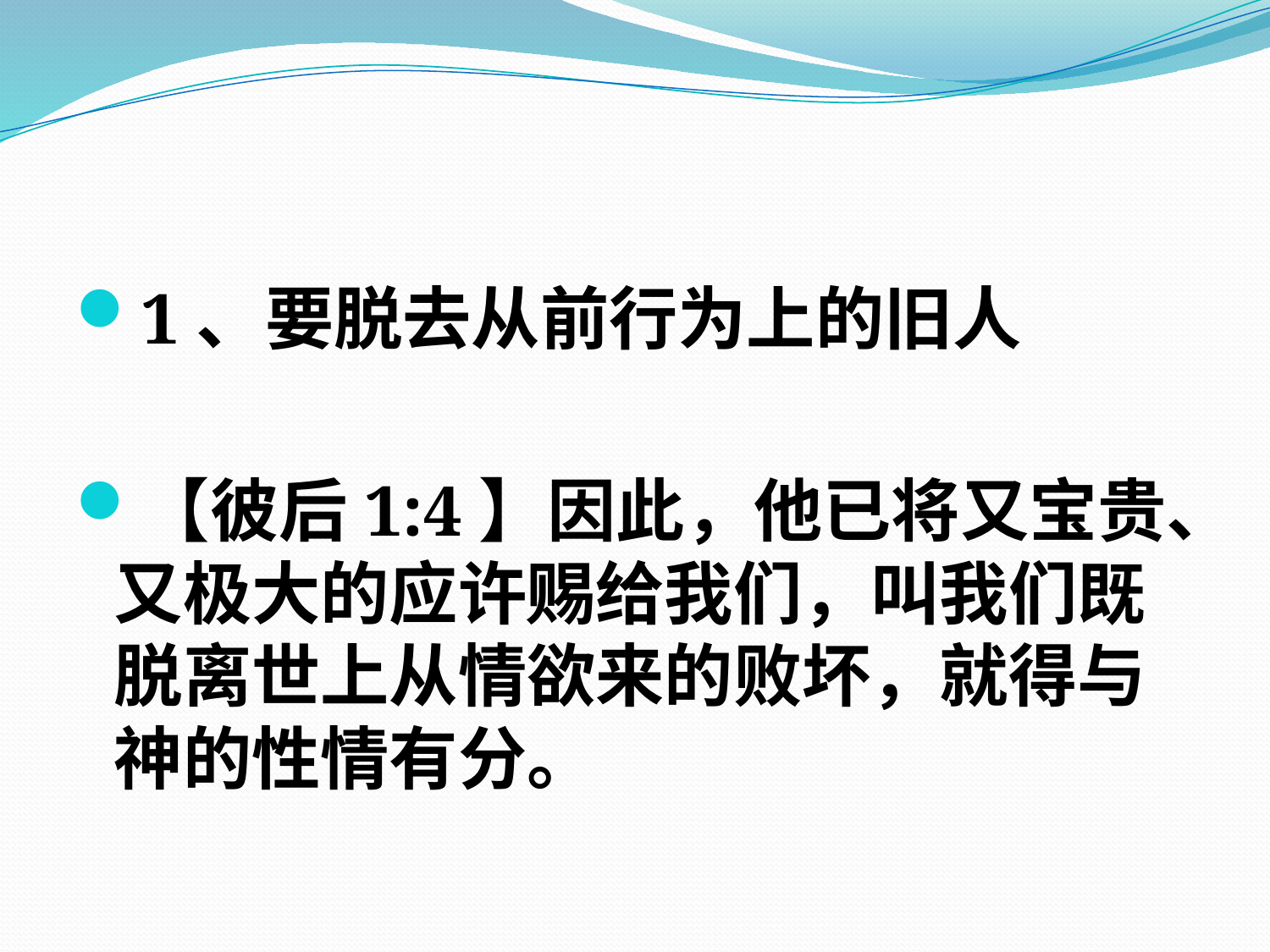

#
1、要脱去从前行为上的旧人

【彼后1:4】因此，他已将又宝贵、又极大的应许赐给我们，叫我们既脱离世上从情欲来的败坏，就得与神的性情有分。